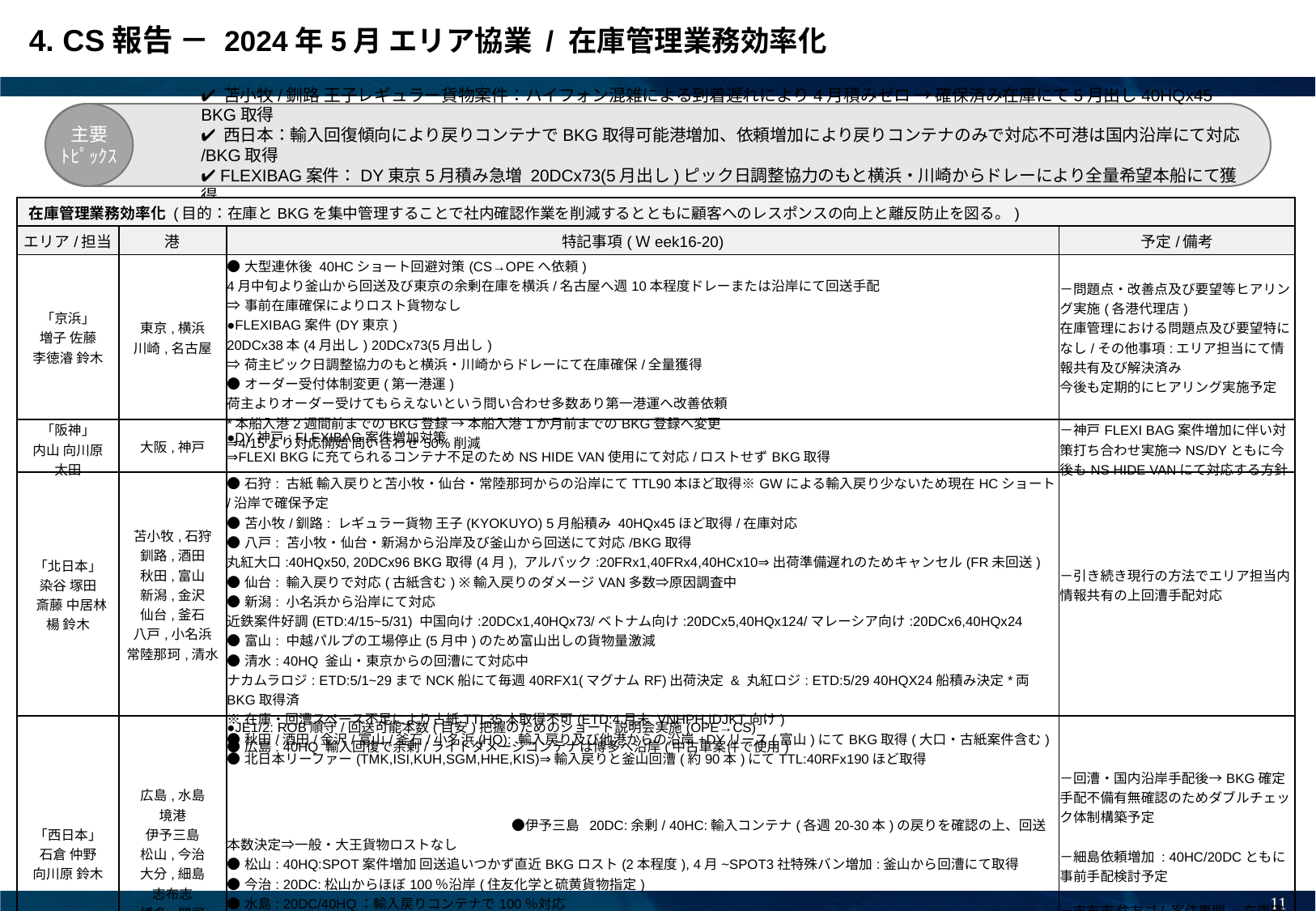

4. CS報告 － 2024年5月 エリア協業 / 在庫管理業務効率化
主要
ﾄﾋﾟｯｸｽ
✔ 苫小牧/釧路 王子レギュラー貨物案件：ハイフォン混雑による到着遅れにより4月積みゼロ → 確保済み在庫にて5月出し40HQx45 BKG取得
✔ 西日本：輸入回復傾向により戻りコンテナでBKG取得可能港増加、依頼増加により戻りコンテナのみで対応不可港は国内沿岸にて対応/BKG取得
✔ FLEXIBAG案件：DY東京5月積み急増 20DCx73(5月出し)ピック日調整協力のもと横浜・川崎からドレーにより全量希望本船にて獲得
| 在庫管理業務効率化 (目的：在庫とBKGを集中管理することで社内確認作業を削減するとともに顧客へのレスポンスの向上と離反防止を図る。) |  |  |  |
| --- | --- | --- | --- |
| エリア/担当 | 港 | 特記事項(Ｗeek16-20) | 予定/備考 |
| 「京浜」 増子 佐藤 李徳濬 鈴木 | 東京,横浜 川崎,名古屋 | ●大型連休後 40HCショート回避対策(CS→OPEへ依頼) 4月中旬より釜山から回送及び東京の余剰在庫を横浜/名古屋へ週10本程度ドレーまたは沿岸にて回送手配 ⇒事前在庫確保によりロスト貨物なし ●FLEXIBAG案件(DY東京) 20DCx38本(4月出し) 20DCx73(5月出し) ⇒荷主ピック日調整協力のもと横浜・川崎からドレーにて在庫確保/全量獲得 ●オーダー受付体制変更(第一港運) 荷主よりオーダー受けてもらえないという問い合わせ多数あり第一港運へ改善依頼 \*本船入港2週間前までのBKG登録 → 本船入港1か月前までのBKG登録へ変更 ⇒4/15より対応開始 問い合わせ50%削減 | －問題点・改善点及び要望等ヒアリング実施(各港代理店) 在庫管理における問題点及び要望特になし/その他事項:エリア担当にて情報共有及び解決済み 今後も定期的にヒアリング実施予定 |
| 「阪神」 内山 向川原 太田 | 大阪,神戸 | ●DY神戸: FLEXIBAG案件増加対策 ⇒FLEXI BKGに充てられるコンテナ不足のためNS HIDE VAN使用にて対応/ロストせずBKG取得 | －神戸FLEXI BAG案件増加に伴い対策打ち合わせ実施⇒NS/DYともに今後もNS HIDE VANにて対応する方針 |
| 「北日本」 染谷 塚田 斎藤 中居林 楊 鈴木 | 苫小牧,石狩 釧路,酒田 秋田,富山 新潟,金沢 仙台,釜石 八戸,小名浜 常陸那珂,清水 | ●石狩: 古紙 輸入戻りと苫小牧・仙台・常陸那珂からの沿岸にてTTL90本ほど取得※GWによる輸入戻り少ないため現在HCショート/沿岸で確保予定 ●苫小牧/釧路: レギュラー貨物 王子(KYOKUYO) 5月船積み 40HQx45ほど取得/在庫対応 ●八戸: 苫小牧・仙台・新潟から沿岸及び釜山から回送にて対応/BKG取得 丸紅大口:40HQx50, 20DCx96 BKG取得(4月), アルバック:20FRx1,40FRx4,40HCx10⇒出荷準備遅れのためキャンセル(FR未回送) ●仙台: 輸入戻りで対応(古紙含む) ※輸入戻りのダメージVAN多数⇒原因調査中 ●新潟: 小名浜から沿岸にて対応 近鉄案件好調(ETD:4/15~5/31) 中国向け:20DCx1,40HQx73/ベトナム向け:20DCx5,40HQx124/マレーシア向け:20DCx6,40HQx24 ●富山: 中越パルプの工場停止(5月中)のため富山出しの貨物量激減 ●清水: 40HQ 釜山・東京からの回漕にて対応中 ナカムラロジ: ETD:5/1~29までNCK船にて毎週40RFX1(マグナムRF)出荷決定 & 丸紅ロジ: ETD:5/29 40HQX24船積み決定\*両BKG取得済 ※在庫・回漕スペース不足により古紙TTL35本取得不可(ETD:4月末 VNHPH,IDJKT向け) ●秋田/酒田/金沢/富山/釜石/小名浜(HQ): 輸入戻り及び他港からの沿岸+DYリース(富山)にてBKG取得(大口・古紙案件含む) ●北日本リーファー(TMK,ISI,KUH,SGM,HHE,KIS)⇒輸入戻りと釜山回漕(約90本)にてTTL:40RFx190ほど取得 | －引き続き現行の方法でエリア担当内情報共有の上回漕手配対応 |
| 「西日本」 石倉 仲野 向川原 鈴木 | 広島,水島 境港 伊予三島 松山,今治 大分,細島 志布志 博多,門司 | ●JE1/2: ROB順守/回送可能本数(目安)把握のためのショート説明会実施(OPE→CS) ●広島: 40HQ 輸入回復で余剰/ライトダメージコンテナは博多へ沿岸(中古車案件で使用)　　　　　　　　　　　　　　　　　　　　　　　　　　　　　　　　　　　　　　　　　　　　　　　　　　　　　　　　　　　　　　　　　　　　　　　　　　　　　　　　　　　　　　　　　　　　　　　　　　　　　　　　　　　　　　　　　　　　　　　　　　　　　　　　　　　　　　　　　　　　　　　　　　　　　　　　　　　　　　　　　　　　　　　　　　　　　　　　　　　　　　　　　　　　　　　　　　　　　　　　　　　　　　　　　　　　　　　　　　　　　　　●伊予三島 20DC:余剰/ 40HC:輸入コンテナ(各週20-30本)の戻りを確認の上、回送本数決定⇒一般・大王貨物ロストなし ●松山: 40HQ:SPOT案件増加 回送追いつかず直近BKGロスト(2本程度), 4月~SPOT3社特殊バン増加:釜山から回漕にて取得 ●今治: 20DC:松山からほぼ100％沿岸(住友化学と硫黄貨物指定) ●水島: 20DC/40HQ：輸入戻りコンテナで100％対応 ●博多: 20DC:松山から沿岸, 40HQ:広島/今治/水島から沿岸(主に中古車用ダメージバン),沿岸不可の場合釜山からの回送にて取得 ●門司: 20DC/40HQ:輸入多いため可能な限り回送はせず軽微ダメージ修理で対応 ●大分: 20DC:京浜から沿岸, 40HQ:釜山/京浜から回送 ●細島: 20DC/40HQ:毎週最大限釜山/今治から回送, 20DC増加により在庫不足＋輸入回送スペース不足+手配が間に合わず数件ロスト/対策検討 ●志布志: 40HQ:住友ゴム案件再開→釜山からの回送スペース確保不可及び修理(必須)が間に合わず博多積みへの変更で対応/BKG取得 | －回漕・国内沿岸手配後→BKG確定 手配不備有無確認のためダブルチェック体制構築予定 －細島依頼増加 : 40HC/20DCともに事前手配検討予定 －志布志 住友ゴム案件再開 : 在庫確保対策打ち合わせ実施予定 |
11